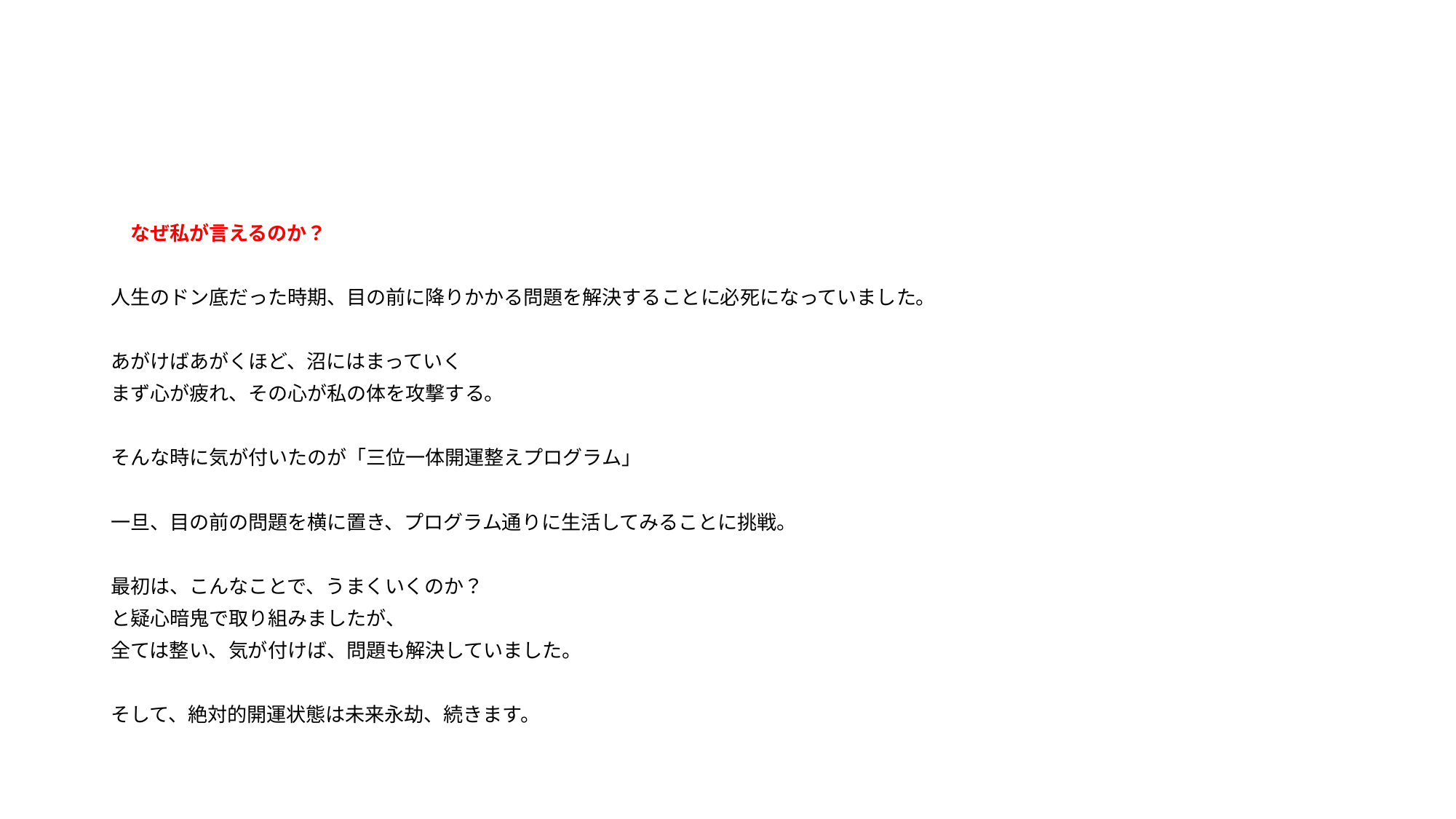

#
　なぜ私が言えるのか？

人生のドン底だった時期、目の前に降りかかる問題を解決することに必死になっていました。

あがけばあがくほど、沼にはまっていく
まず心が疲れ、その心が私の体を攻撃する。

そんな時に気が付いたのが「三位一体開運整えプログラム」

一旦、目の前の問題を横に置き、プログラム通りに生活してみることに挑戦。

最初は、こんなことで、うまくいくのか？
と疑心暗鬼で取り組みましたが、
全ては整い、気が付けば、問題も解決していました。

そして、絶対的開運状態は未来永劫、続きます。